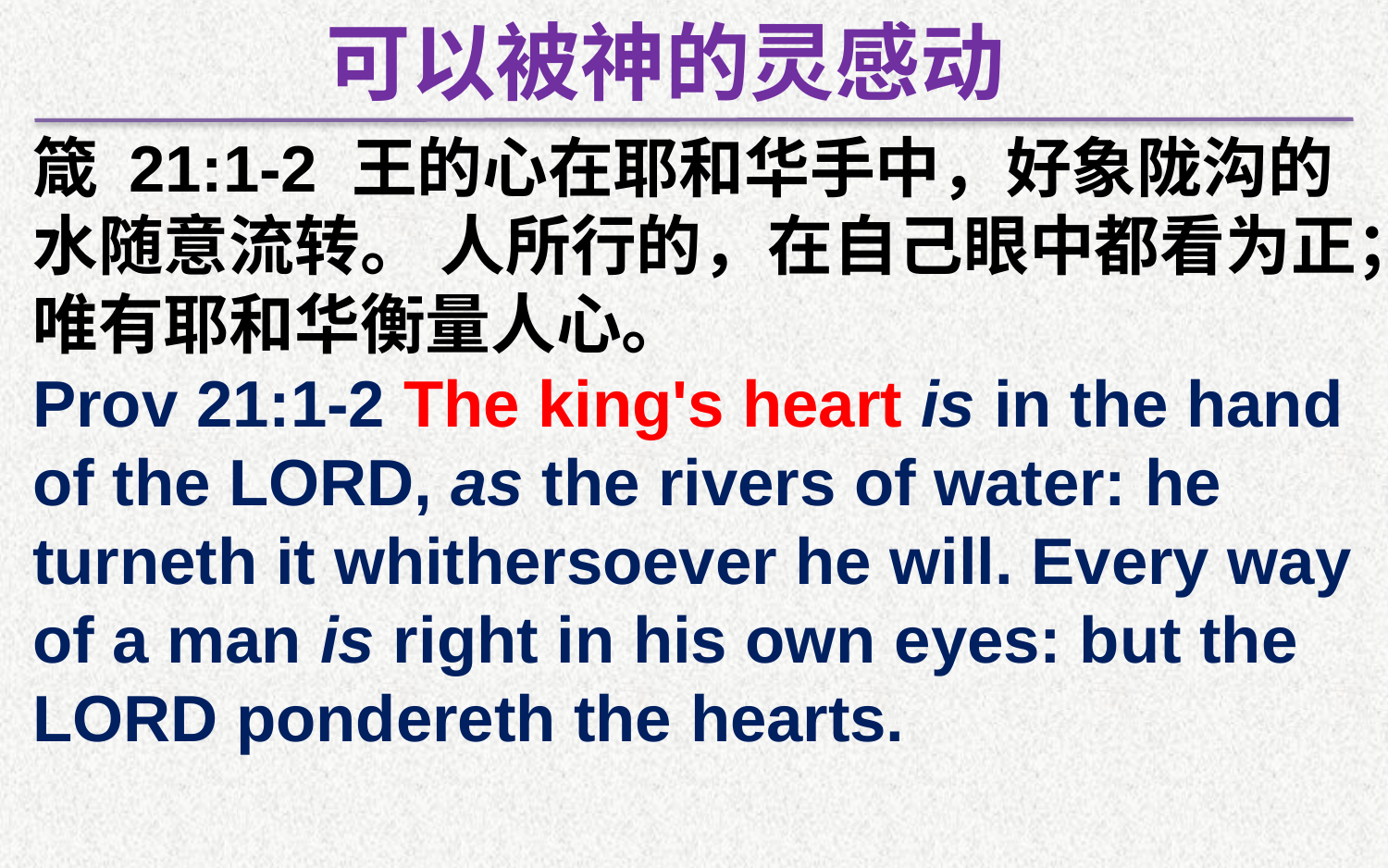

可以被神的灵感动
箴 21:1-2 王的心在耶和华手中，好象陇沟的水随意流转。 人所行的，在自己眼中都看为正；唯有耶和华衡量人心。
Prov 21:1-2 The king's heart is in the hand of the LORD, as the rivers of water: he turneth it whithersoever he will. Every way of a man is right in his own eyes: but the LORD pondereth the hearts.